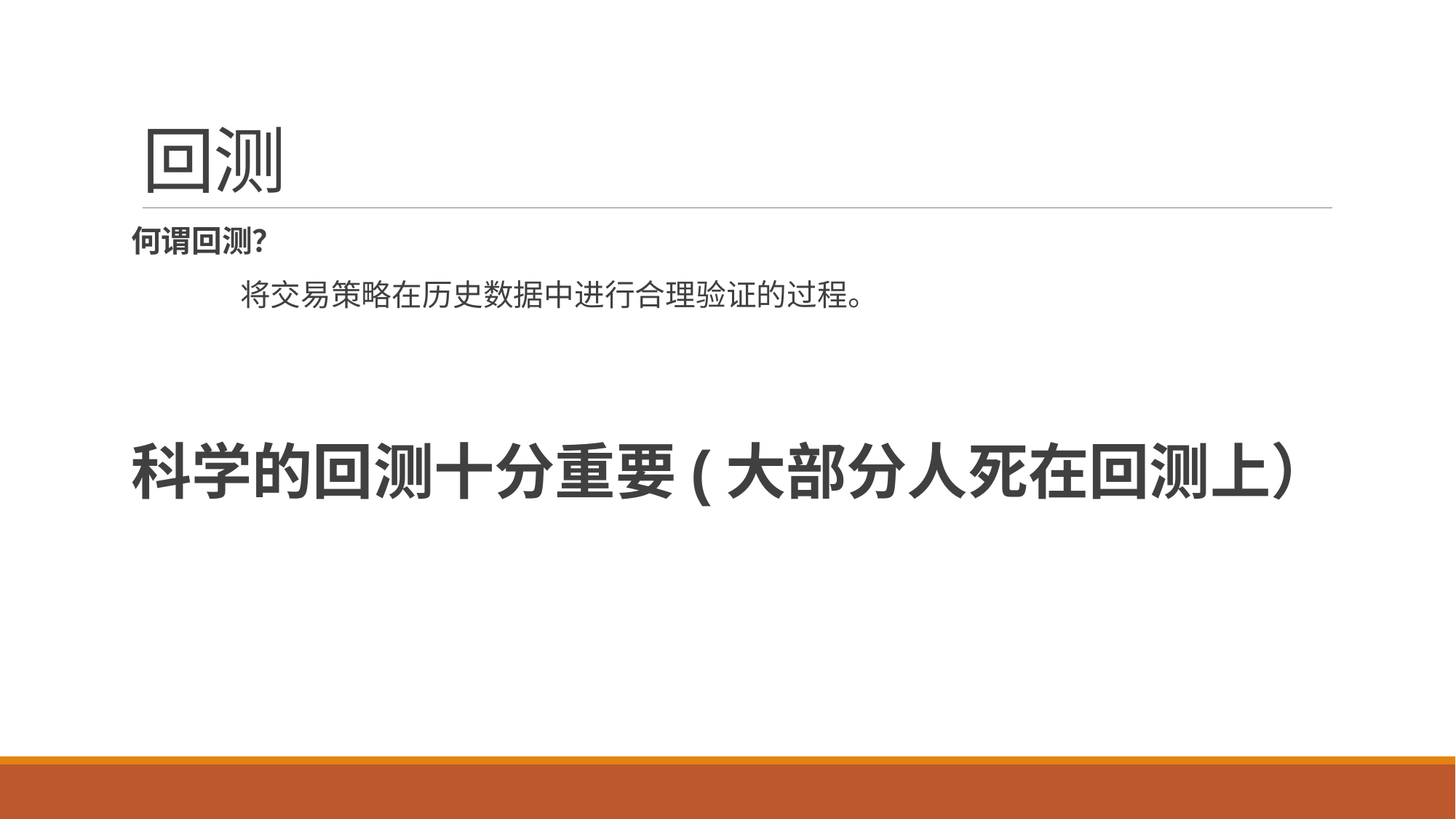

# 回测
何谓回测？
	将交易策略在历史数据中进行合理验证的过程。

科学的回测十分重要(大部分人死在回测上）